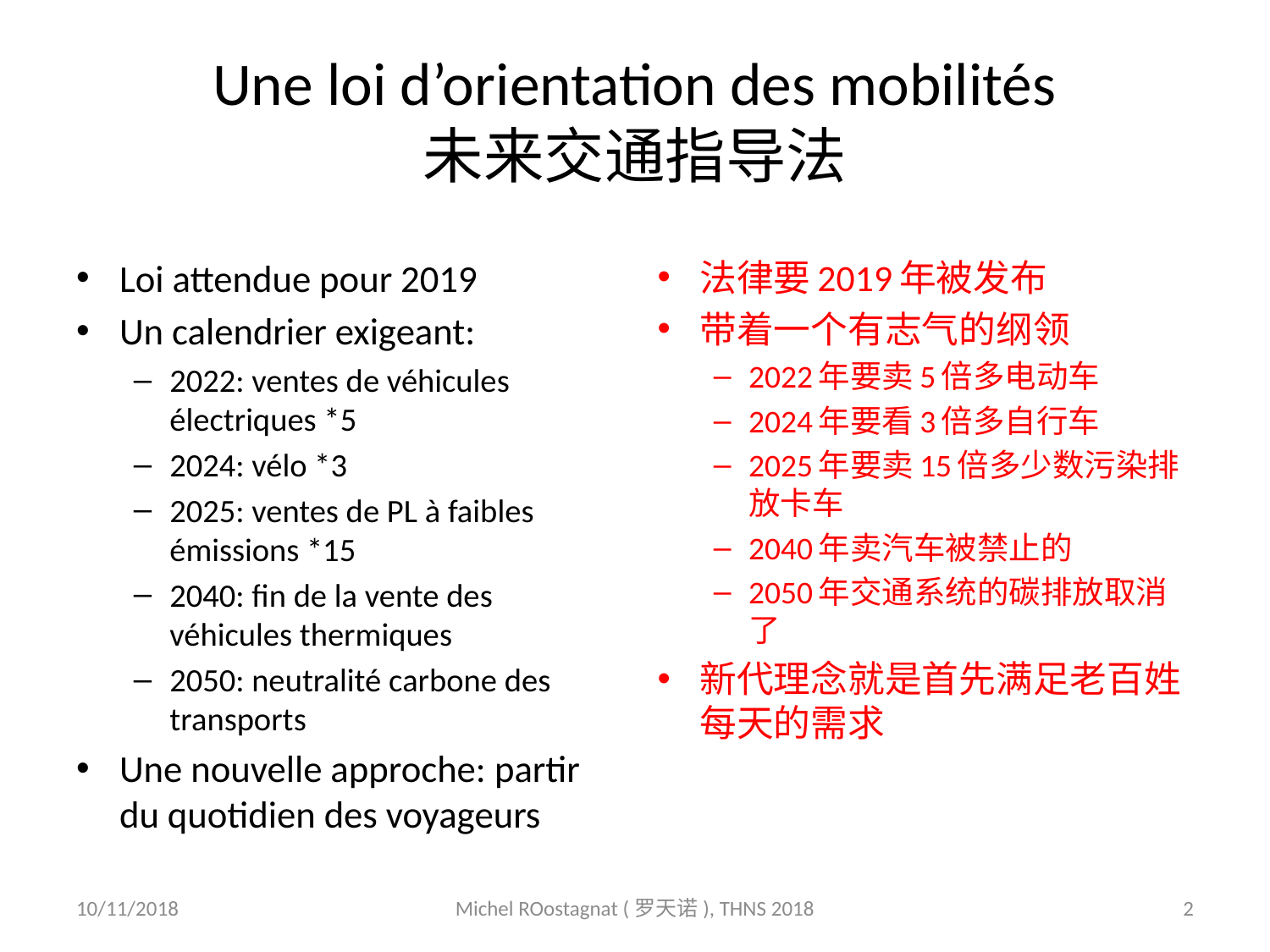

# Une loi d’orientation des mobilités 未来交通指导法
Loi attendue pour 2019
Un calendrier exigeant:
2022: ventes de véhicules électriques *5
2024: vélo *3
2025: ventes de PL à faibles émissions *15
2040: fin de la vente des véhicules thermiques
2050: neutralité carbone des transports
Une nouvelle approche: partir du quotidien des voyageurs
法律要2019年被发布
带着一个有志气的纲领
2022年要卖5倍多电动车
2024年要看3倍多自行车
2025年要卖15倍多少数污染排放卡车
2040年卖汽车被禁止的
2050年交通系统的碳排放取消了
新代理念就是首先满足老百姓每天的需求
10/11/2018
Michel ROostagnat (罗天诺), THNS 2018
2